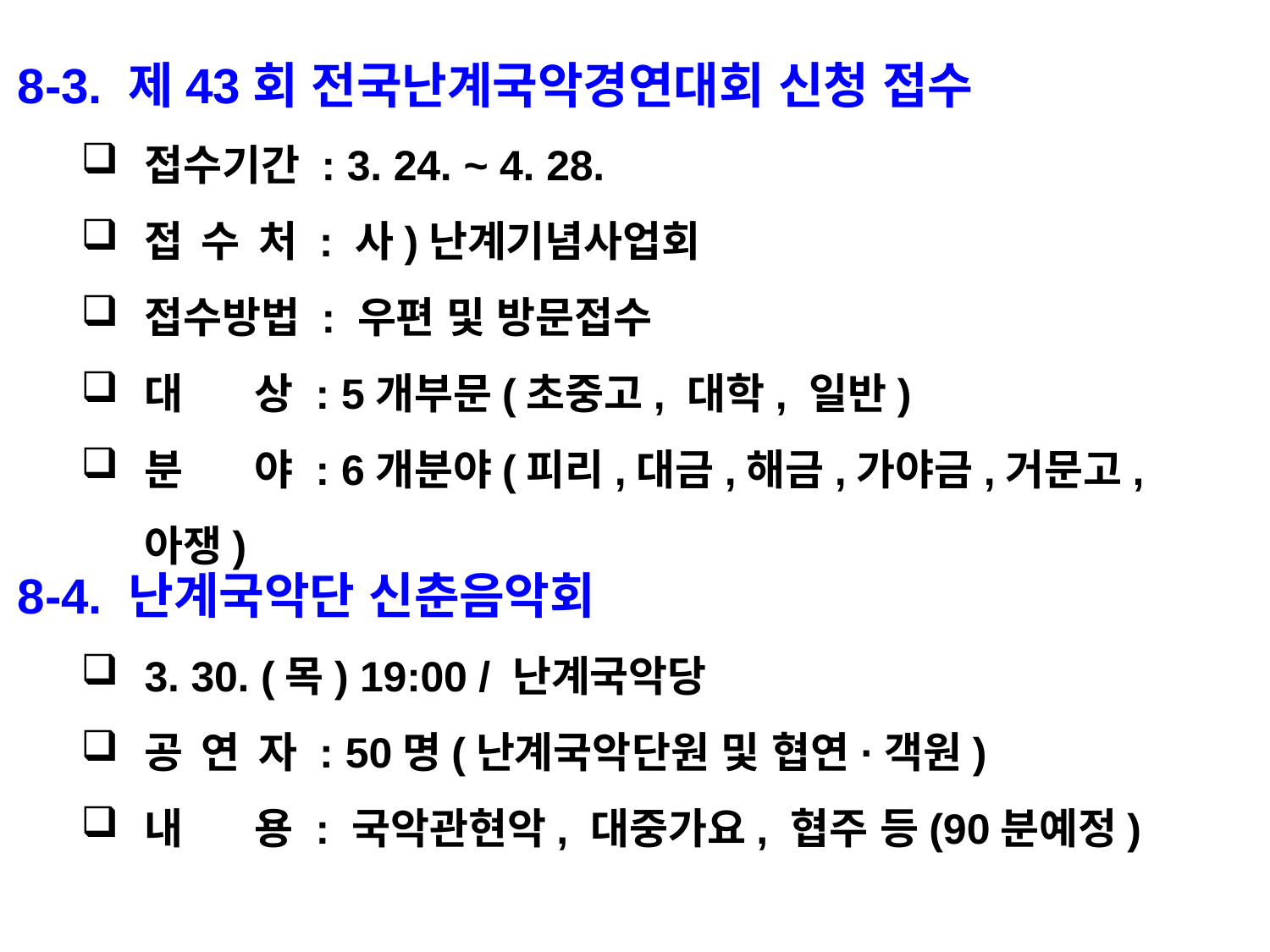

8-3. 제43회 전국난계국악경연대회 신청 접수
접수기간 : 3. 24. ~ 4. 28.
접 수 처 : 사)난계기념사업회
접수방법 : 우편 및 방문접수
대      상 : 5개부문(초중고, 대학, 일반)
분      야 : 6개분야(피리,대금,해금,가야금,거문고,아쟁)
8-4. 난계국악단 신춘음악회
3. 30. (목) 19:00 / 난계국악당
공 연 자 : 50명(난계국악단원 및 협연·객원)
내      용 : 국악관현악, 대중가요, 협주 등(90분예정)